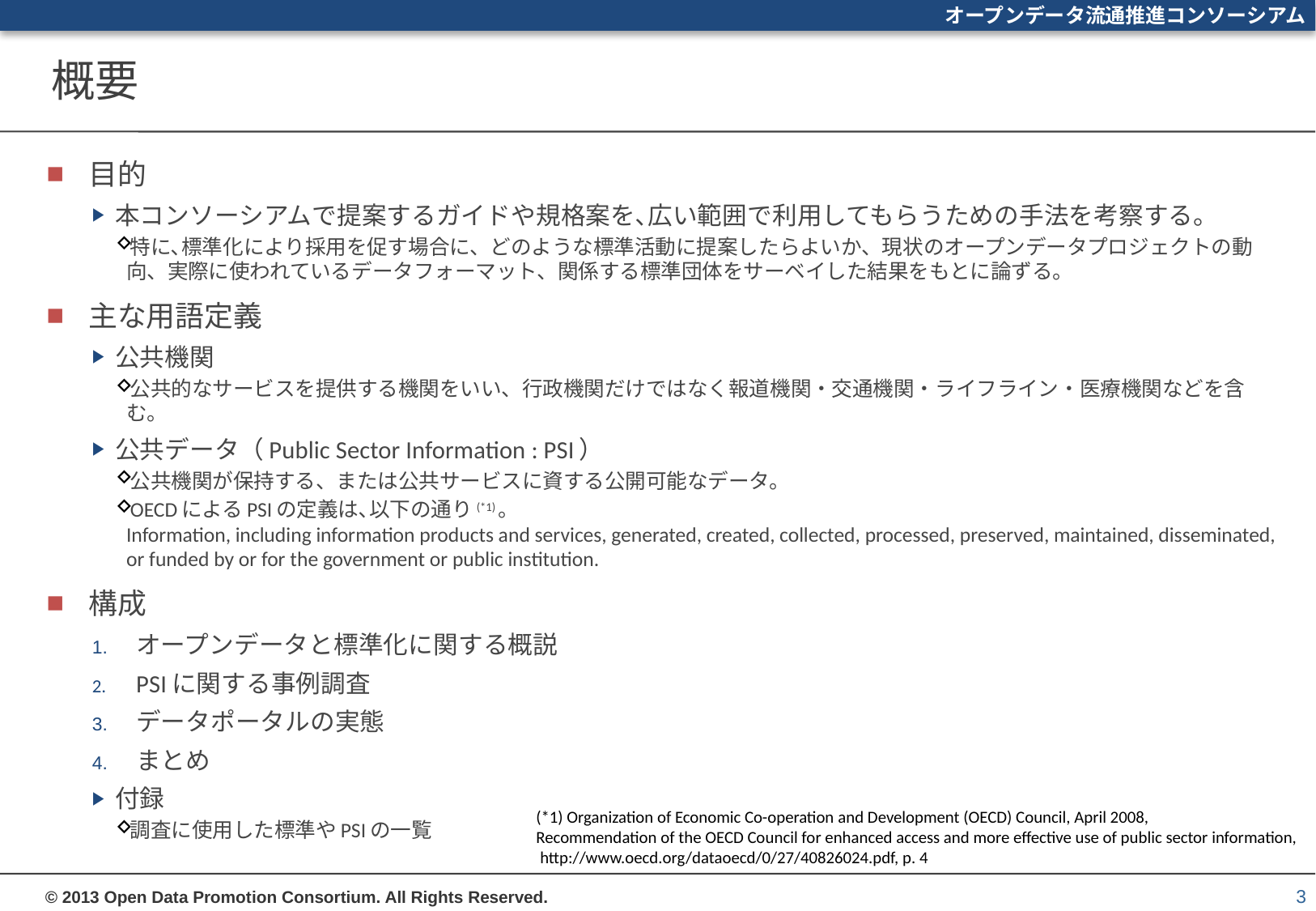

# 概要
目的
本コンソーシアムで提案するガイドや規格案を､広い範囲で利用してもらうための手法を考察する。
特に､標準化により採用を促す場合に、どのような標準活動に提案したらよいか、現状のオープンデータプロジェクトの動向、実際に使われているデータフォーマット、関係する標準団体をサーベイした結果をもとに論ずる。
主な用語定義
公共機関
公共的なサービスを提供する機関をいい、行政機関だけではなく報道機関・交通機関・ライフライン・医療機関などを含む。
公共データ（Public Sector Information : PSI）
公共機関が保持する、または公共サービスに資する公開可能なデータ。
OECDによるPSIの定義は､以下の通り(*1)。
Information, including information products and services, generated, created, collected, processed, preserved, maintained, disseminated, or funded by or for the government or public institution.
構成
オープンデータと標準化に関する概説
PSIに関する事例調査
データポータルの実態
まとめ
付録
調査に使用した標準やPSIの一覧
(*1) Organization of Economic Co-operation and Development (OECD) Council, April 2008,
Recommendation of the OECD Council for enhanced access and more effective use of public sector information,
 http://www.oecd.org/dataoecd/0/27/40826024.pdf, p. 4
3